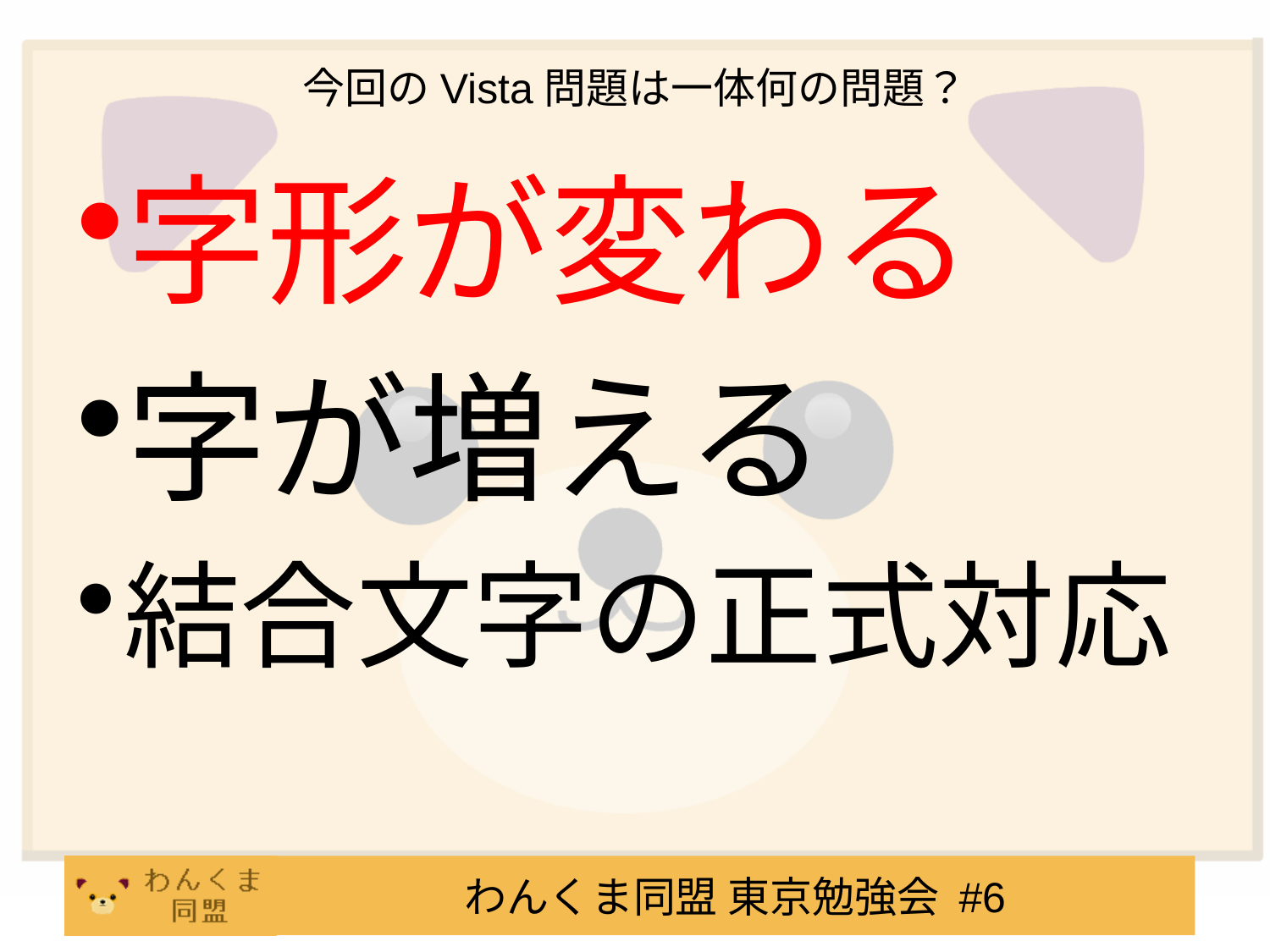

# 今回のVista問題は一体何の問題？
字形が変わる
字が増える
結合文字の正式対応